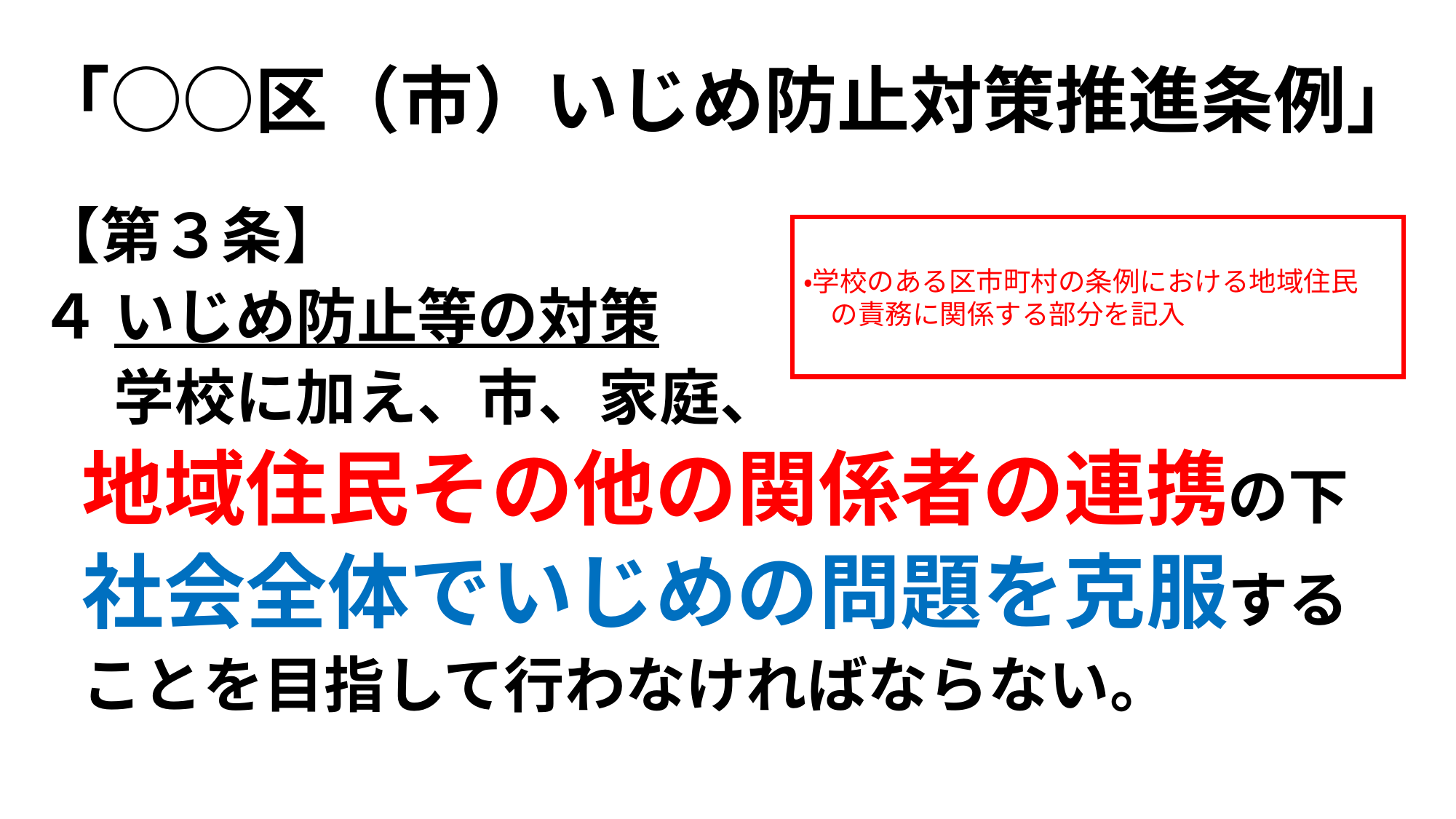

# 「○○区（市）いじめ防止対策推進条例」
【第３条】
４ いじめ防止等の対策
　 学校に加え、市、家庭、
  地域住民その他の関係者の連携の下
  社会全体でいじめの問題を克服する
  ことを目指して行わなければならない。
・学校のある区市町村の条例における地域住民
　の責務に関係する部分を記入